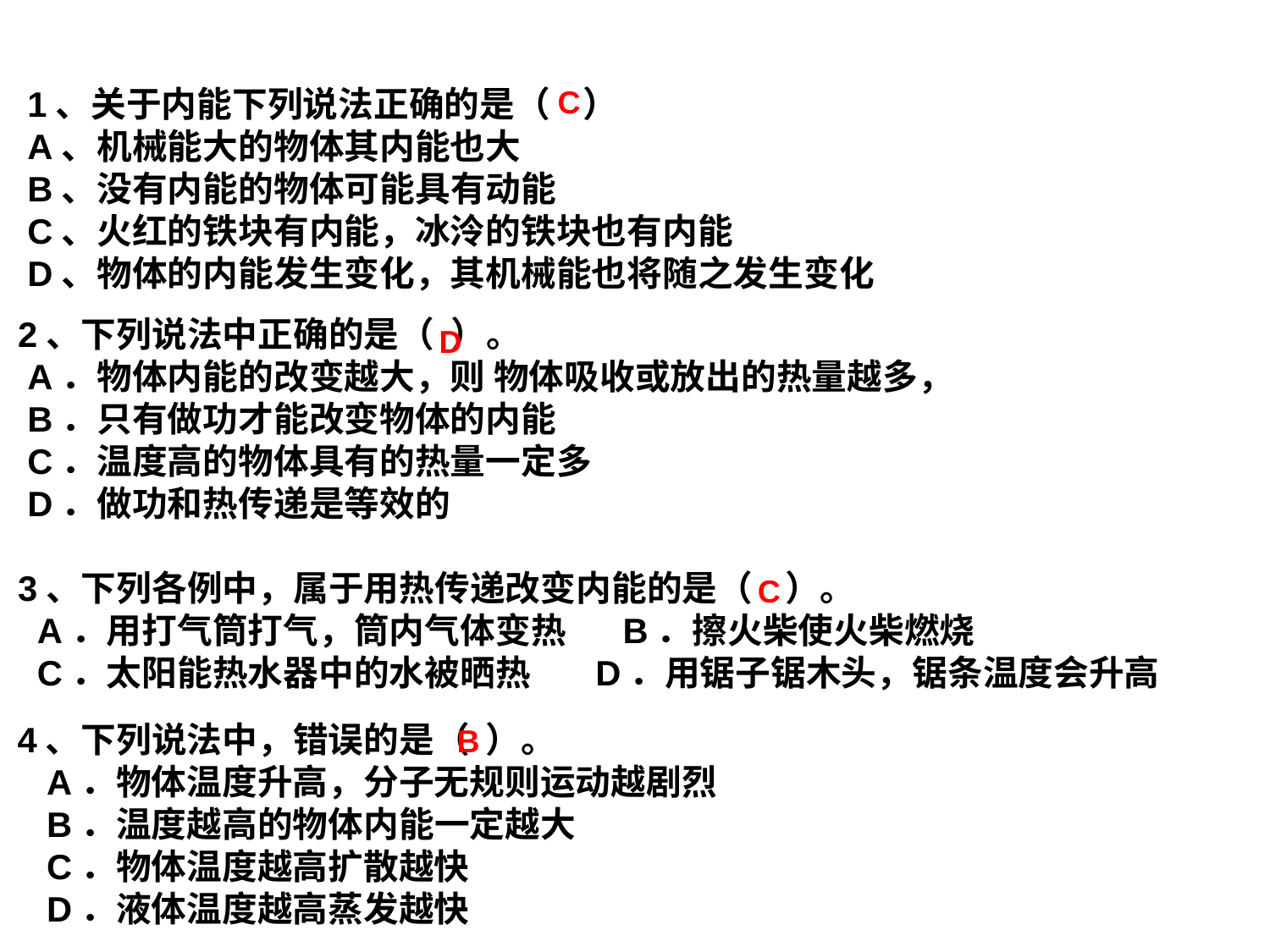

1、关于内能下列说法正确的是（    ）
A、机械能大的物体其内能也大
B、没有内能的物体可能具有动能
C、火红的铁块有内能，冰泠的铁块也有内能
D、物体的内能发生变化，其机械能也将随之发生变化
C

2、下列说法中正确的是（  ）。
 A．物体内能的改变越大，则 物体吸收或放出的热量越多，
 B．只有做功才能改变物体的内能
 C．温度高的物体具有的热量一定多
 D．做功和热传递是等效的

3、下列各例中，属于用热传递改变内能的是（    ）。
  A．用打气筒打气，筒内气体变热      B．擦火柴使火柴燃烧
  C．太阳能热水器中的水被晒热       D．用锯子锯木头，锯条温度会升高
D
C
4、下列说法中，错误的是（  ）。
   A．物体温度升高，分子无规则运动越剧烈
   B．温度越高的物体内能一定越大
   C．物体温度越高扩散越快
   D．液体温度越高蒸发越快
B